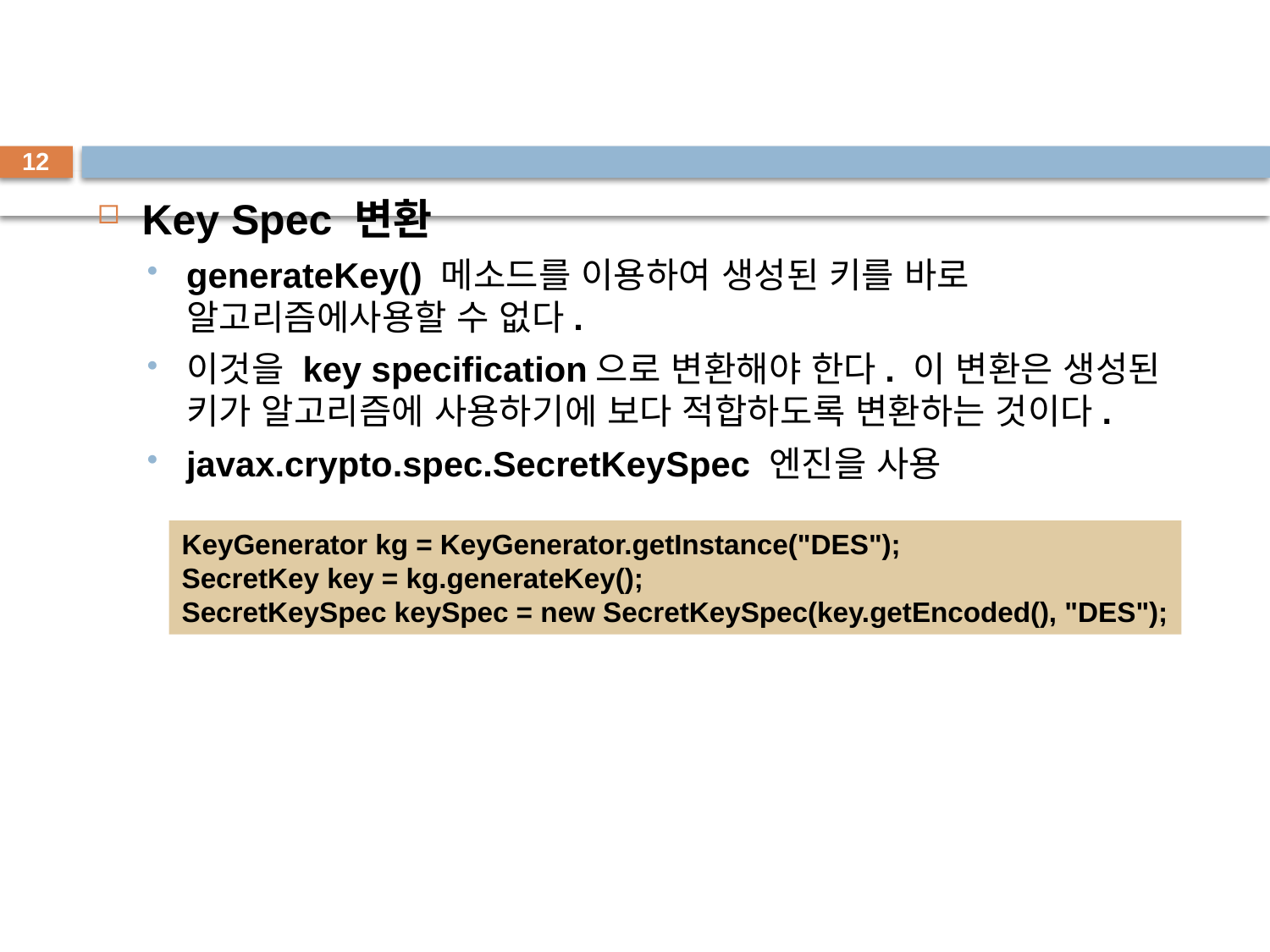

#
12
Key Spec 변환
generateKey() 메소드를 이용하여 생성된 키를 바로 알고리즘에사용할 수 없다.
이것을 key specification으로 변환해야 한다. 이 변환은 생성된 키가 알고리즘에 사용하기에 보다 적합하도록 변환하는 것이다.
javax.crypto.spec.SecretKeySpec 엔진을 사용
KeyGenerator kg = KeyGenerator.getInstance("DES");
SecretKey key = kg.generateKey();
SecretKeySpec keySpec = new SecretKeySpec(key.getEncoded(), "DES");